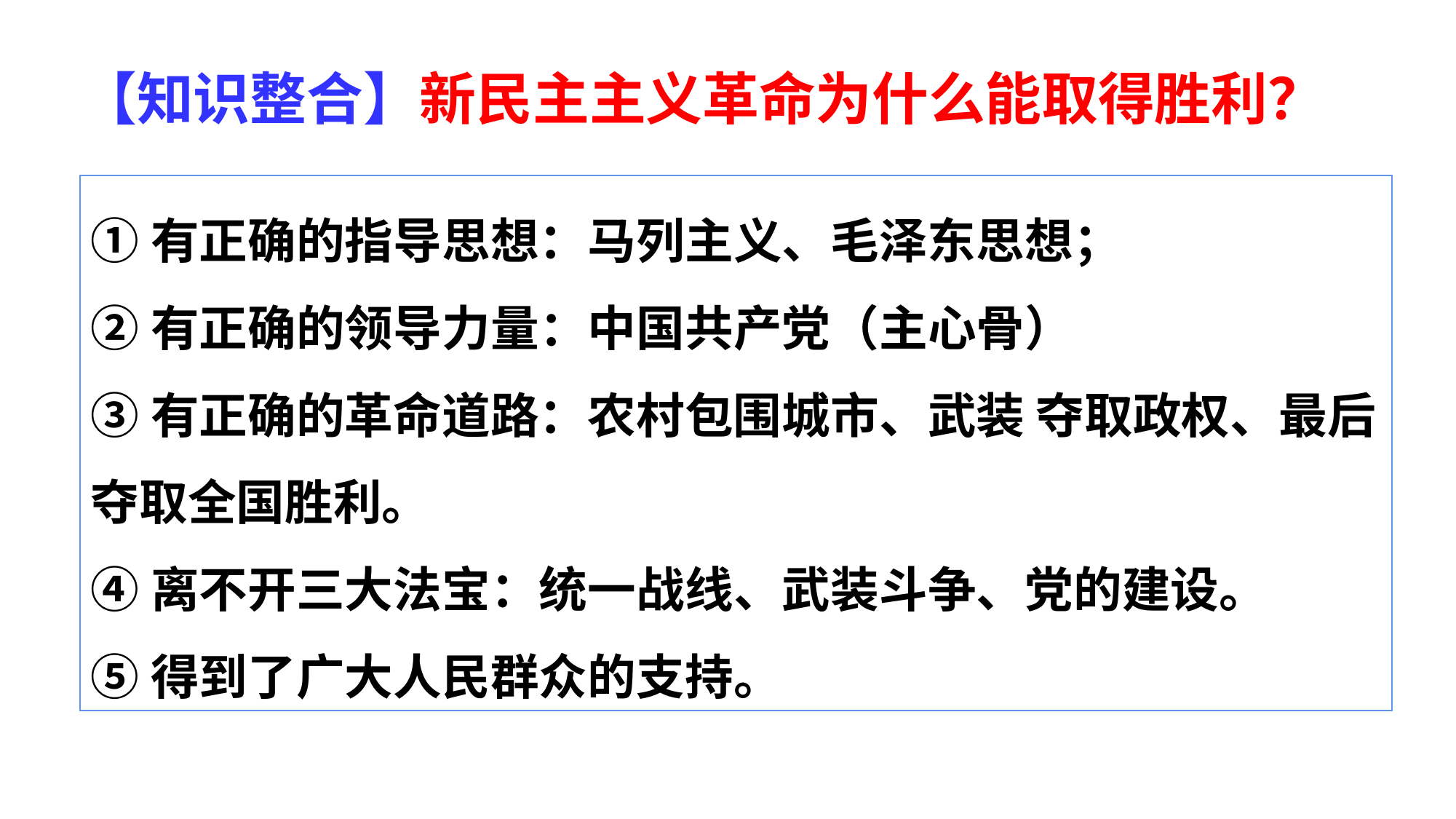

【知识整合】新民主主义革命为什么能取得胜利？
①有正确的指导思想：马列主义、毛泽东思想；
②有正确的领导力量：中国共产党（主心骨）
③有正确的革命道路：农村包围城市、武装 夺取政权、最后夺取全国胜利。
④离不开三大法宝：统一战线、武装斗争、党的建设。
⑤得到了广大人民群众的支持。